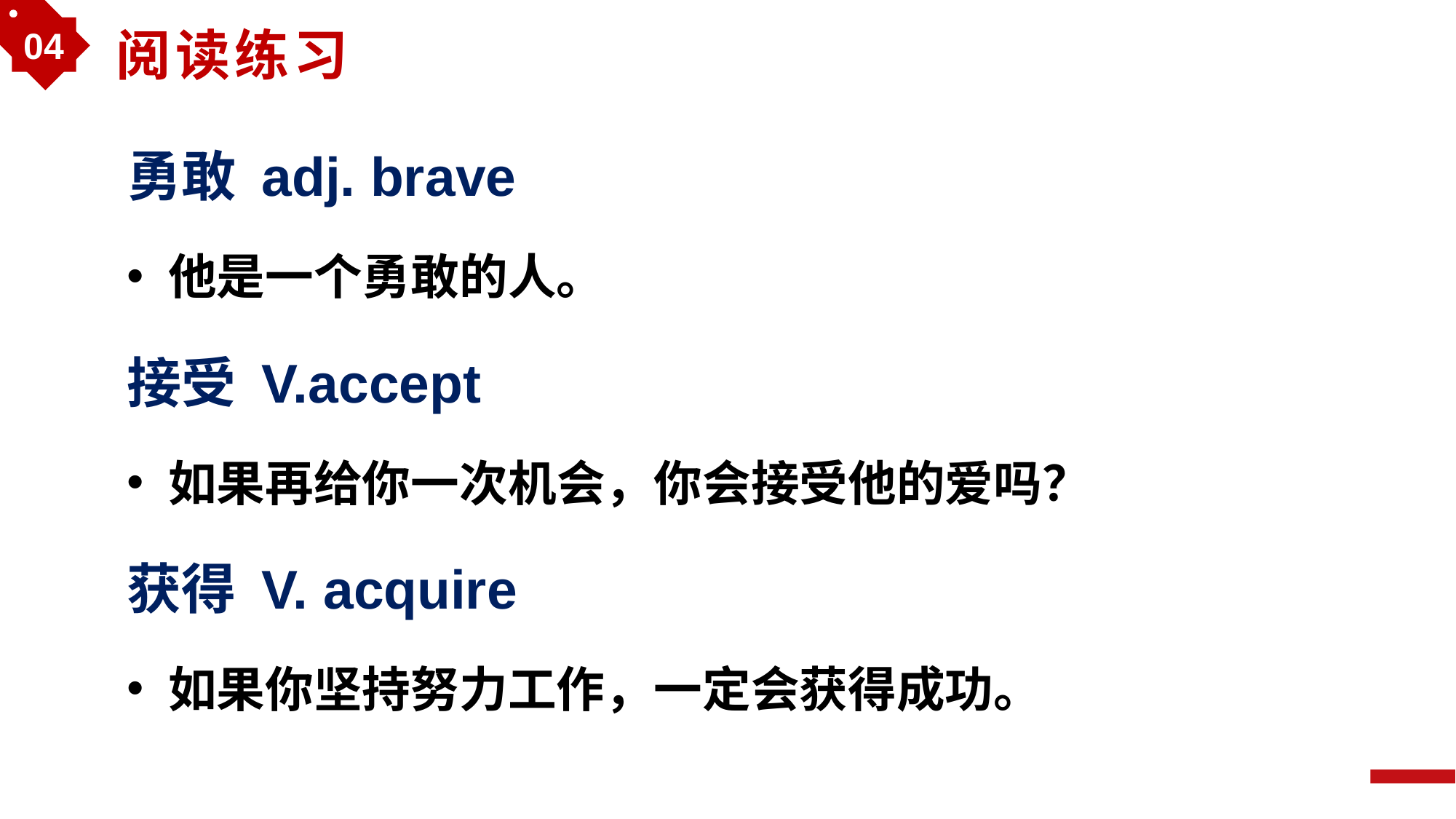

04
阅读练习
勇敢 adj. brave
他是一个勇敢的人。
接受 V.accept
如果再给你一次机会，你会接受他的爱吗？
获得 V. acquire
如果你坚持努力工作，一定会获得成功。